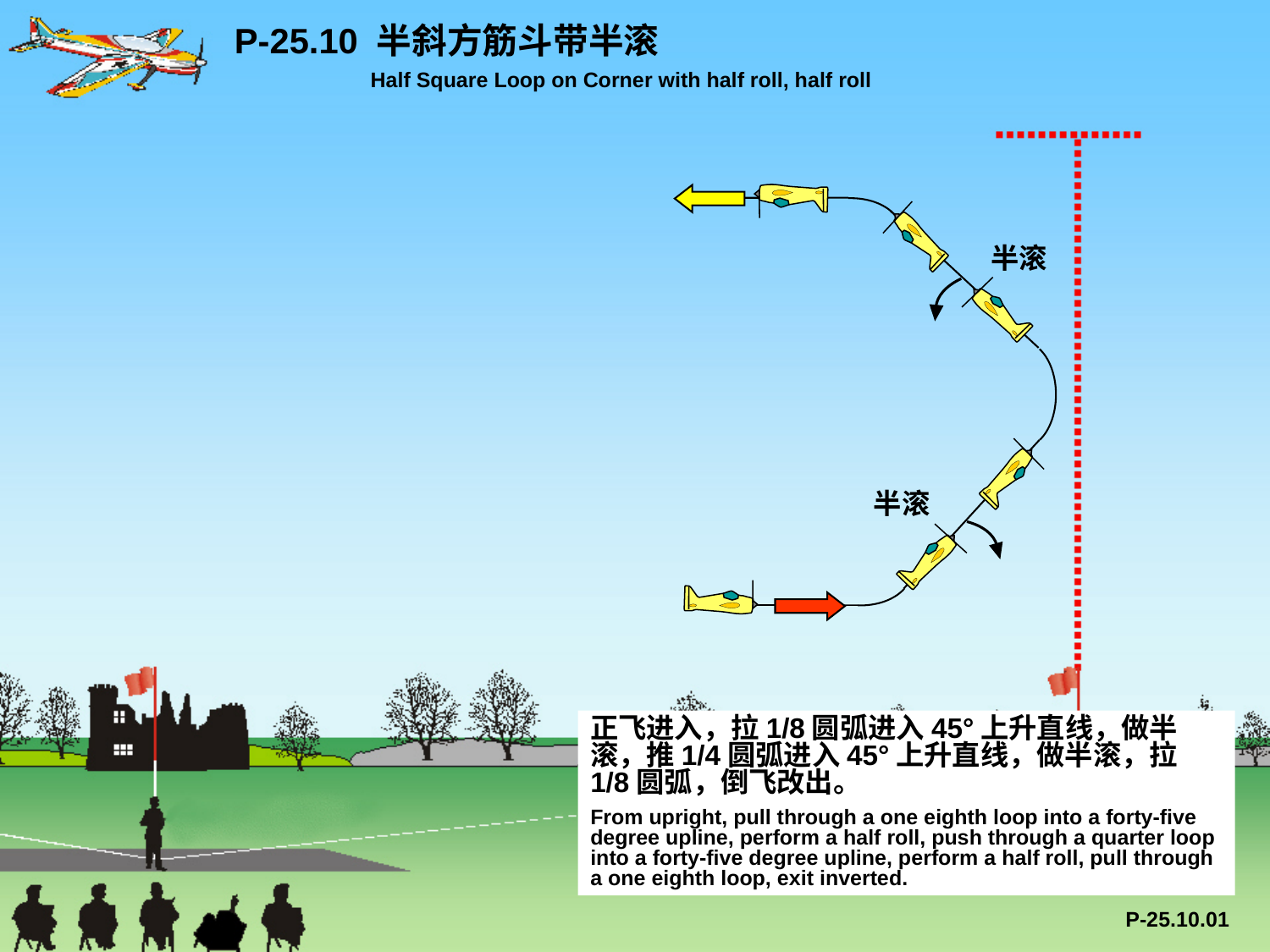

P-25.10 半斜方筋斗带半滚
              Half Square Loop on Corner with half roll, half roll

半滚

半滚

正飞进入，拉1/8圆弧进入45°上升直线，做半滚，推1/4圆弧进入45°上升直线，做半滚，拉1/8圆弧，倒飞改出。
From upright, pull through a one eighth loop into a forty-five degree upline, perform a half roll, push through a quarter loop into a forty-five degree upline, perform a half roll, pull through a one eighth loop, exit inverted.
P-25.10.01